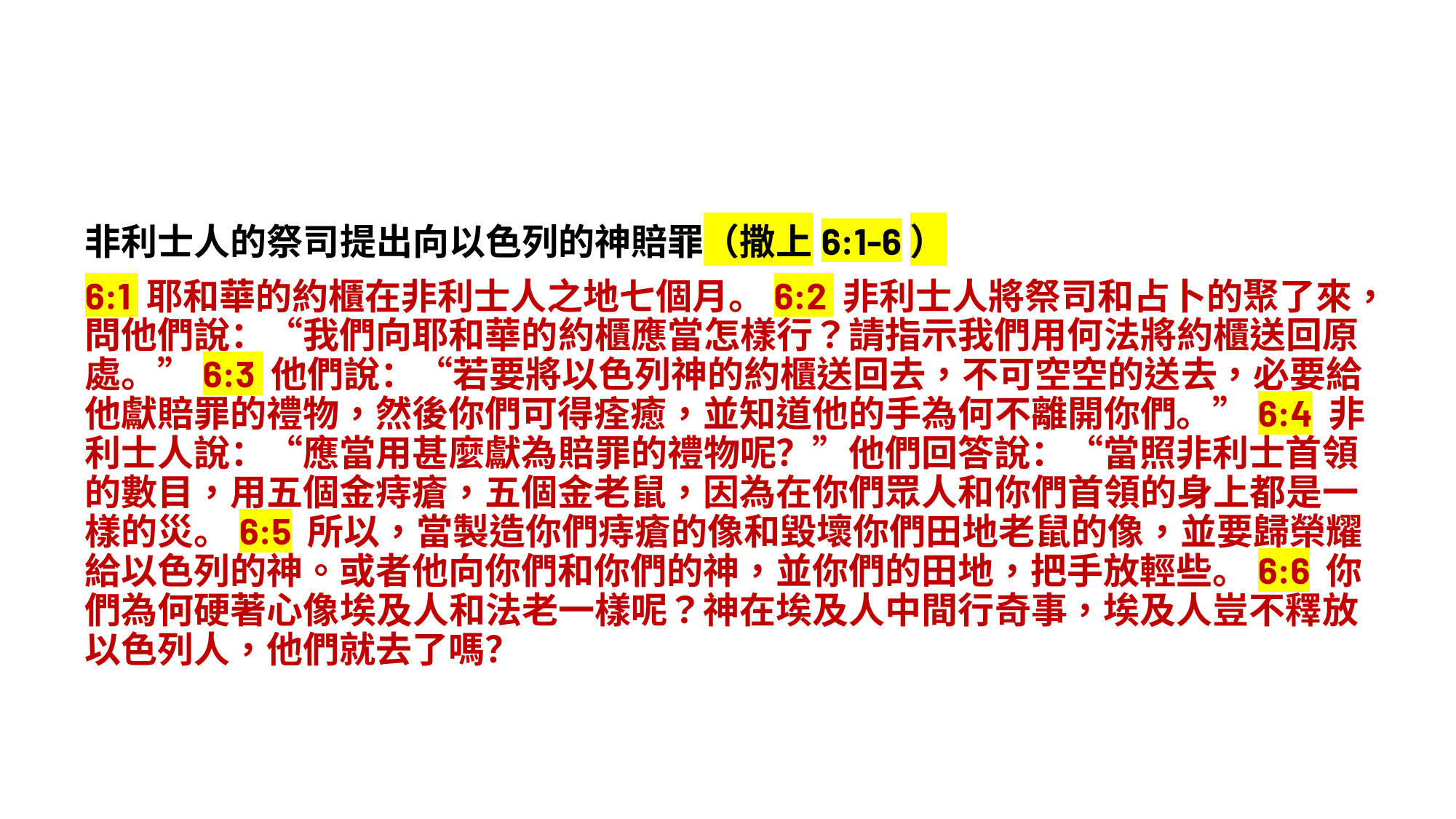

非利士人的祭司提出向以色列的神賠罪（撒上6:1-6）
6:1 耶和華的約櫃在非利士人之地七個月。6:2 非利士人將祭司和占卜的聚了來，問他們說：“我們向耶和華的約櫃應當怎樣行？請指示我們用何法將約櫃送回原處。”6:3 他們說：“若要將以色列神的約櫃送回去，不可空空的送去，必要給他獻賠罪的禮物，然後你們可得痊癒，並知道他的手為何不離開你們。”6:4 非利士人說：“應當用甚麼獻為賠罪的禮物呢？”他們回答說：“當照非利士首領的數目，用五個金痔瘡，五個金老鼠，因為在你們眾人和你們首領的身上都是一樣的災。6:5 所以，當製造你們痔瘡的像和毀壞你們田地老鼠的像，並要歸榮耀給以色列的神。或者他向你們和你們的神，並你們的田地，把手放輕些。6:6 你們為何硬著心像埃及人和法老一樣呢？神在埃及人中間行奇事，埃及人豈不釋放以色列人，他們就去了嗎？